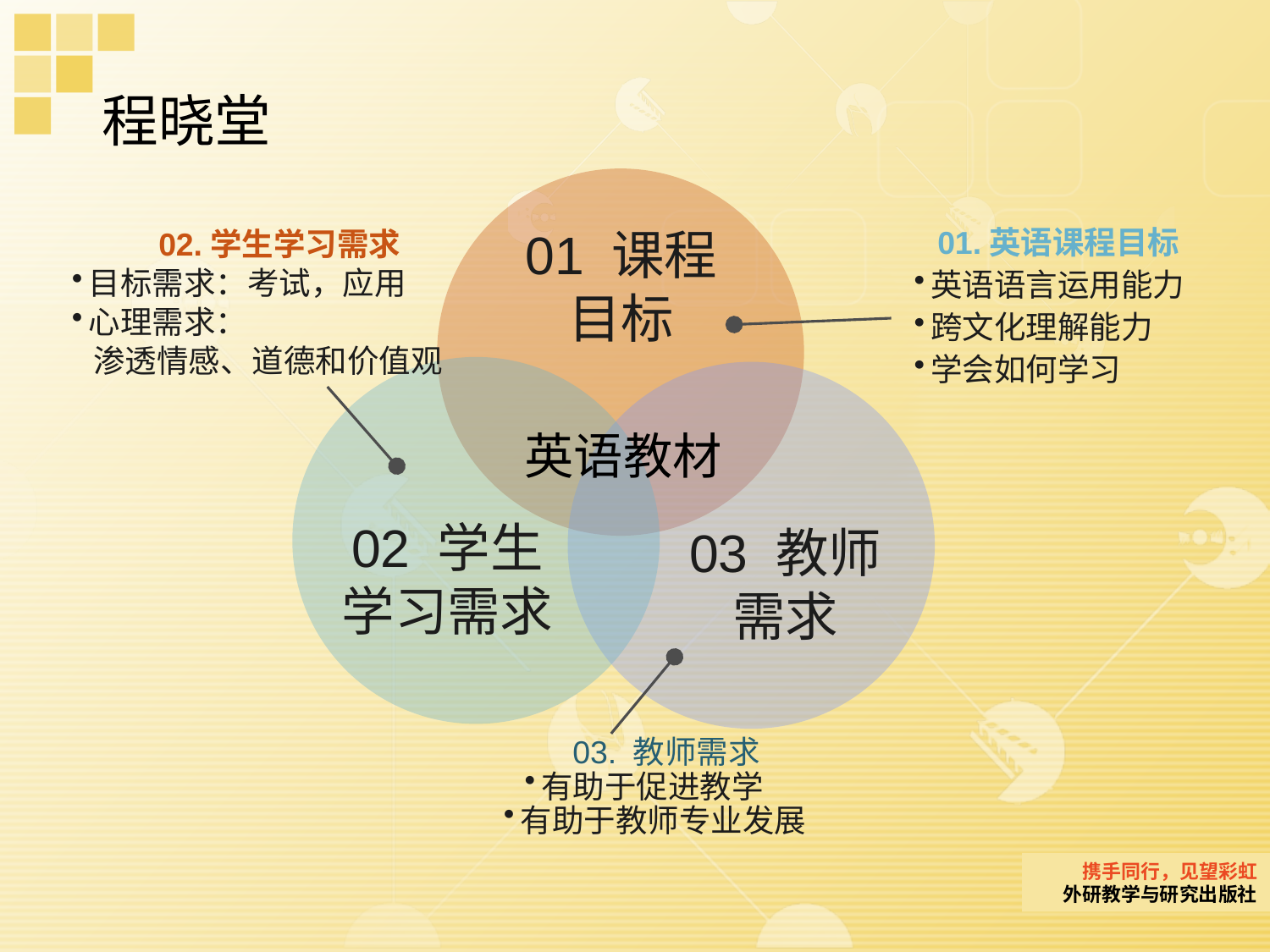

# 程晓堂

   01.英语课程目标
英语语言运用能力
跨文化理解能力
学会如何学习
01 课程目标
   02.学生学习需求
目标需求：考试，应用
心理需求：
渗透情感、道德和价值观

英语教材
02 学生学习需求
03 教师
需求

   03. 教师需求
有助于促进教学
有助于教师专业发展